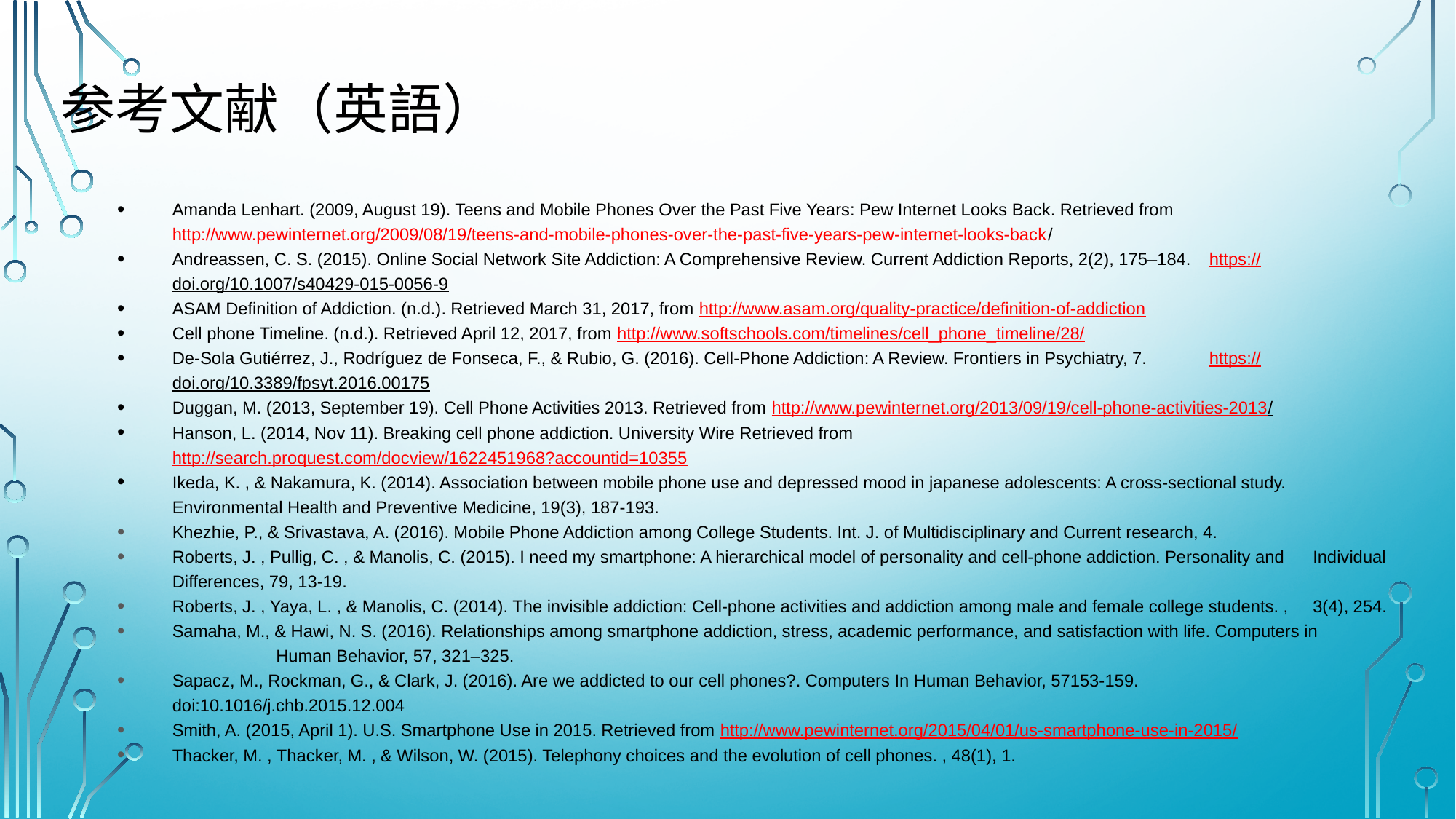

# 参考文献（英語）
Amanda Lenhart. (2009, August 19). Teens and Mobile Phones Over the Past Five Years: Pew Internet Looks Back. Retrieved from 				http://www.pewinternet.org/2009/08/19/teens-and-mobile-phones-over-the-past-five-years-pew-internet-looks-back/
Andreassen, C. S. (2015). Online Social Network Site Addiction: A Comprehensive Review. Current Addiction Reports, 2(2), 175–184. 				https://doi.org/10.1007/s40429-015-0056-9
ASAM Definition of Addiction. (n.d.). Retrieved March 31, 2017, from http://www.asam.org/quality-practice/definition-of-addiction
Cell phone Timeline. (n.d.). Retrieved April 12, 2017, from http://www.softschools.com/timelines/cell_phone_timeline/28/
De-Sola Gutiérrez, J., Rodríguez de Fonseca, F., & Rubio, G. (2016). Cell-Phone Addiction: A Review. Frontiers in Psychiatry, 7. 				https://doi.org/10.3389/fpsyt.2016.00175
Duggan, M. (2013, September 19). Cell Phone Activities 2013. Retrieved from http://www.pewinternet.org/2013/09/19/cell-phone-activities-2013/
Hanson, L. (2014, Nov 11). Breaking cell phone addiction. University Wire Retrieved from 							http://search.proquest.com/docview/1622451968?accountid=10355
Ikeda, K. , & Nakamura, K. (2014). Association between mobile phone use and depressed mood in japanese adolescents: A cross-sectional study. 			Environmental Health and Preventive Medicine, 19(3), 187-193.
Khezhie, P., & Srivastava, A. (2016). Mobile Phone Addiction among College Students. Int. J. of Multidisciplinary and Current research, 4.
Roberts, J. , Pullig, C. , & Manolis, C. (2015). I need my smartphone: A hierarchical model of personality and cell-phone addiction. Personality and 			Individual Differences, 79, 13-19.
Roberts, J. , Yaya, L. , & Manolis, C. (2014). The invisible addiction: Cell-phone activities and addiction among male and female college students. , 			3(4), 254.
Samaha, M., & Hawi, N. S. (2016). Relationships among smartphone addiction, stress, academic performance, and satisfaction with life. Computers in 		Human Behavior, 57, 321–325.
Sapacz, M., Rockman, G., & Clark, J. (2016). Are we addicted to our cell phones?. Computers In Human Behavior, 57153-159. 				doi:10.1016/j.chb.2015.12.004
Smith, A. (2015, April 1). U.S. Smartphone Use in 2015. Retrieved from http://www.pewinternet.org/2015/04/01/us-smartphone-use-in-2015/
Thacker, M. , Thacker, M. , & Wilson, W. (2015). Telephony choices and the evolution of cell phones. , 48(1), 1.